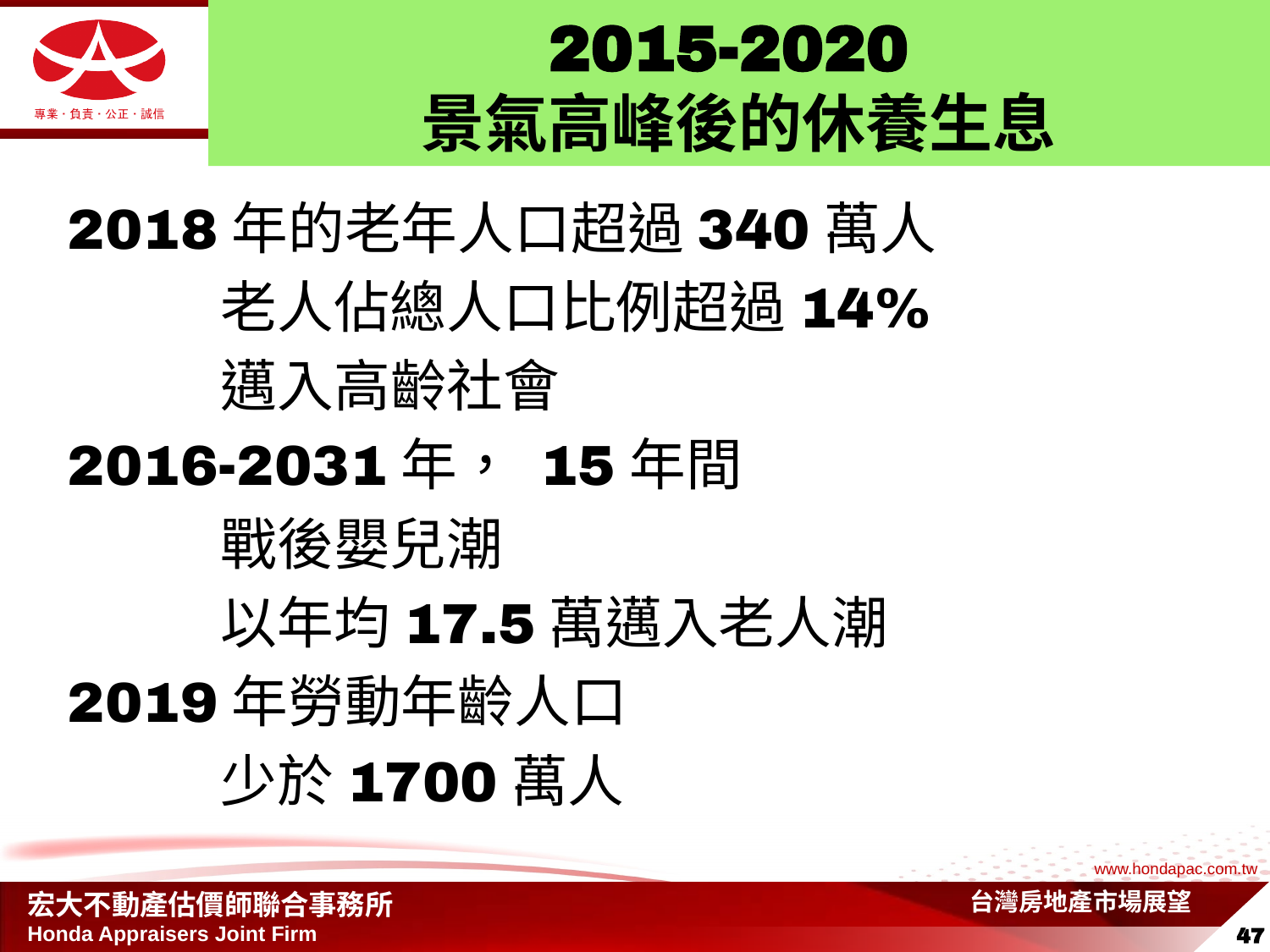

# 2015-2020 景氣高峰後的休養生息
2018年的老年人口超過340萬人
           老人佔總人口比例超過14%
           邁入高齡社會
2016-2031年， 15年間
           戰後嬰兒潮
           以年均17.5萬邁入老人潮
2019年勞動年齡人口
           少於1700萬人

台灣房地產市場展望
47